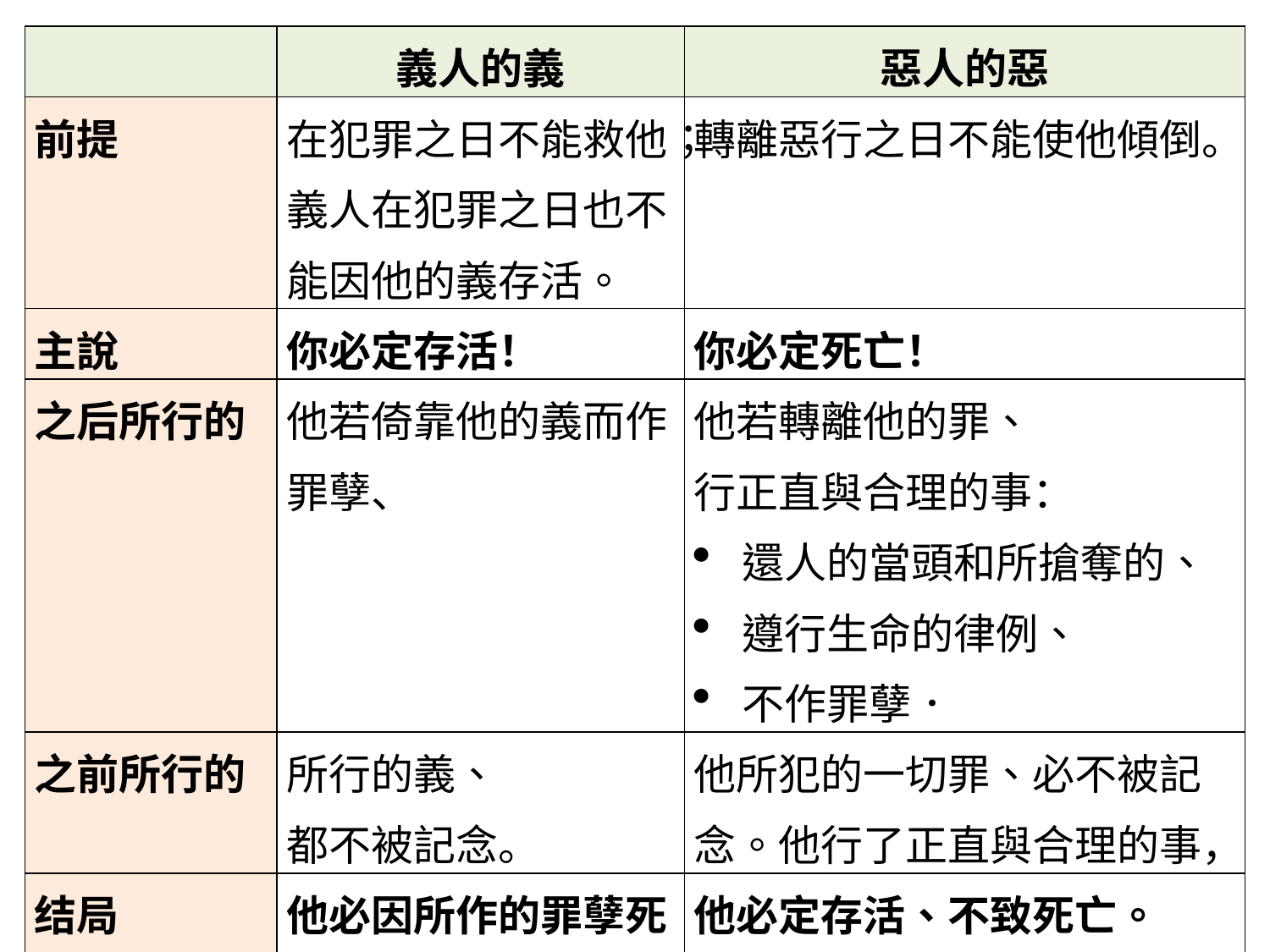

|  | 義人的義 | 惡人的惡 |
| --- | --- | --- |
| 前提 | 在犯罪之日不能救他；義人在犯罪之日也不能因他的義存活。 | 轉離惡行之日不能使他傾倒。 |
| 主說 | 你必定存活！ | 你必定死亡！ |
| 之后所行的 | 他若倚靠他的義而作罪孽、 | 他若轉離他的罪、 行正直與合理的事： 還人的當頭和所搶奪的、 遵行生命的律例、 不作罪孽． |
| 之前所行的 | 所行的義、 都不被記念。 | 他所犯的一切罪、必不被記念。他行了正直與合理的事， |
| 结局 | 他必因所作的罪孽死亡。 | 他必定存活、不致死亡。 必定存活。 |